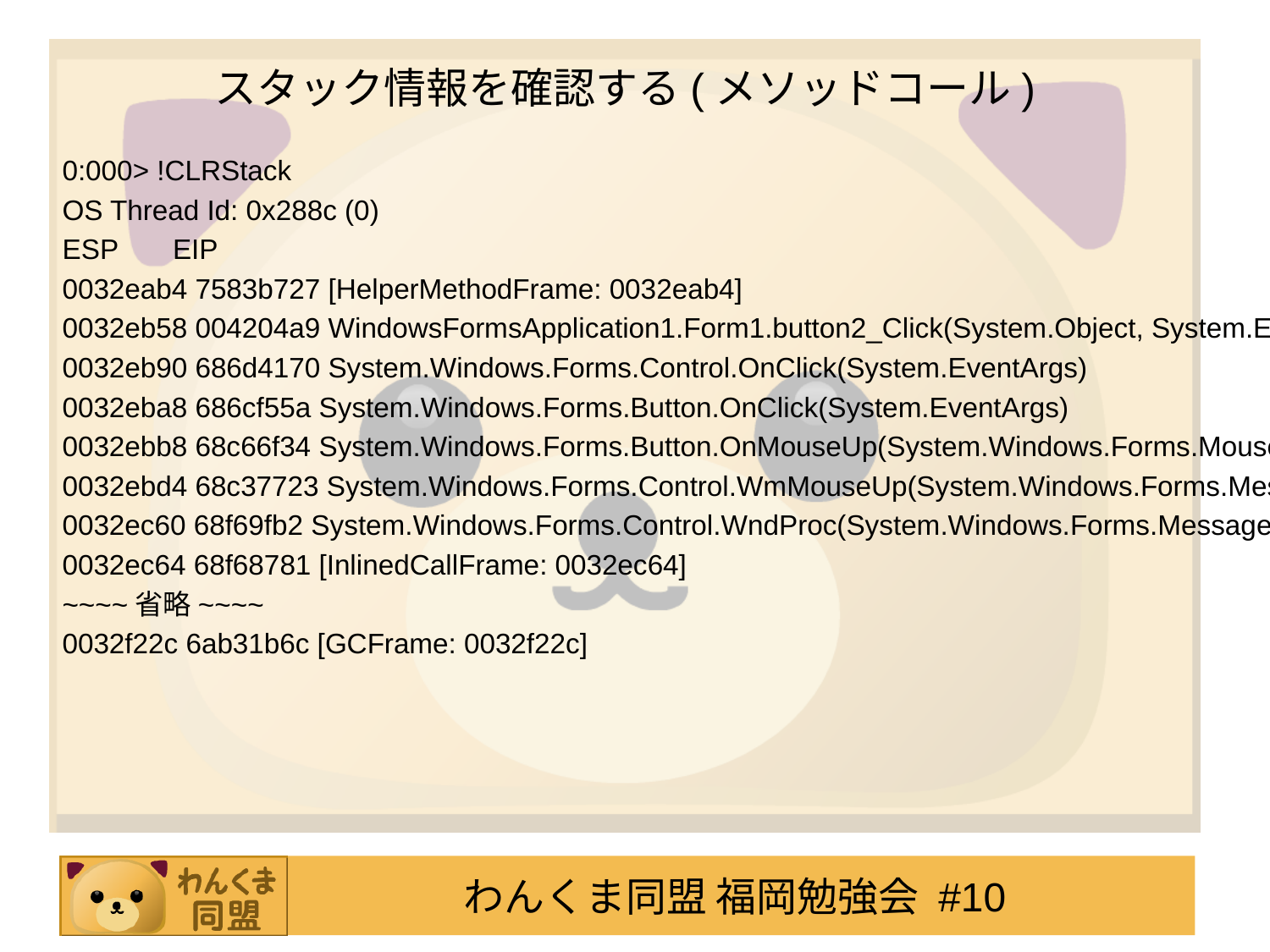

# スタック情報を確認する(メソッドコール)
0:000> !CLRStack
OS Thread Id: 0x288c (0)
ESP       EIP
0032eab4 7583b727 [HelperMethodFrame: 0032eab4]
0032eb58 004204a9 WindowsFormsApplication1.Form1.button2_Click(System.Object, System.EventArgs)
0032eb90 686d4170 System.Windows.Forms.Control.OnClick(System.EventArgs)
0032eba8 686cf55a System.Windows.Forms.Button.OnClick(System.EventArgs)
0032ebb8 68c66f34 System.Windows.Forms.Button.OnMouseUp(System.Windows.Forms.MouseEventArgs)
0032ebd4 68c37723 System.Windows.Forms.Control.WmMouseUp(System.Windows.Forms.Message ByRef, System.Windows.Forms.MouseButtons, Int32)
0032ec60 68f69fb2 System.Windows.Forms.Control.WndProc(System.Windows.Forms.Message ByRef)
0032ec64 68f68781 [InlinedCallFrame: 0032ec64]
~~~~省略~~~~
0032f22c 6ab31b6c [GCFrame: 0032f22c]